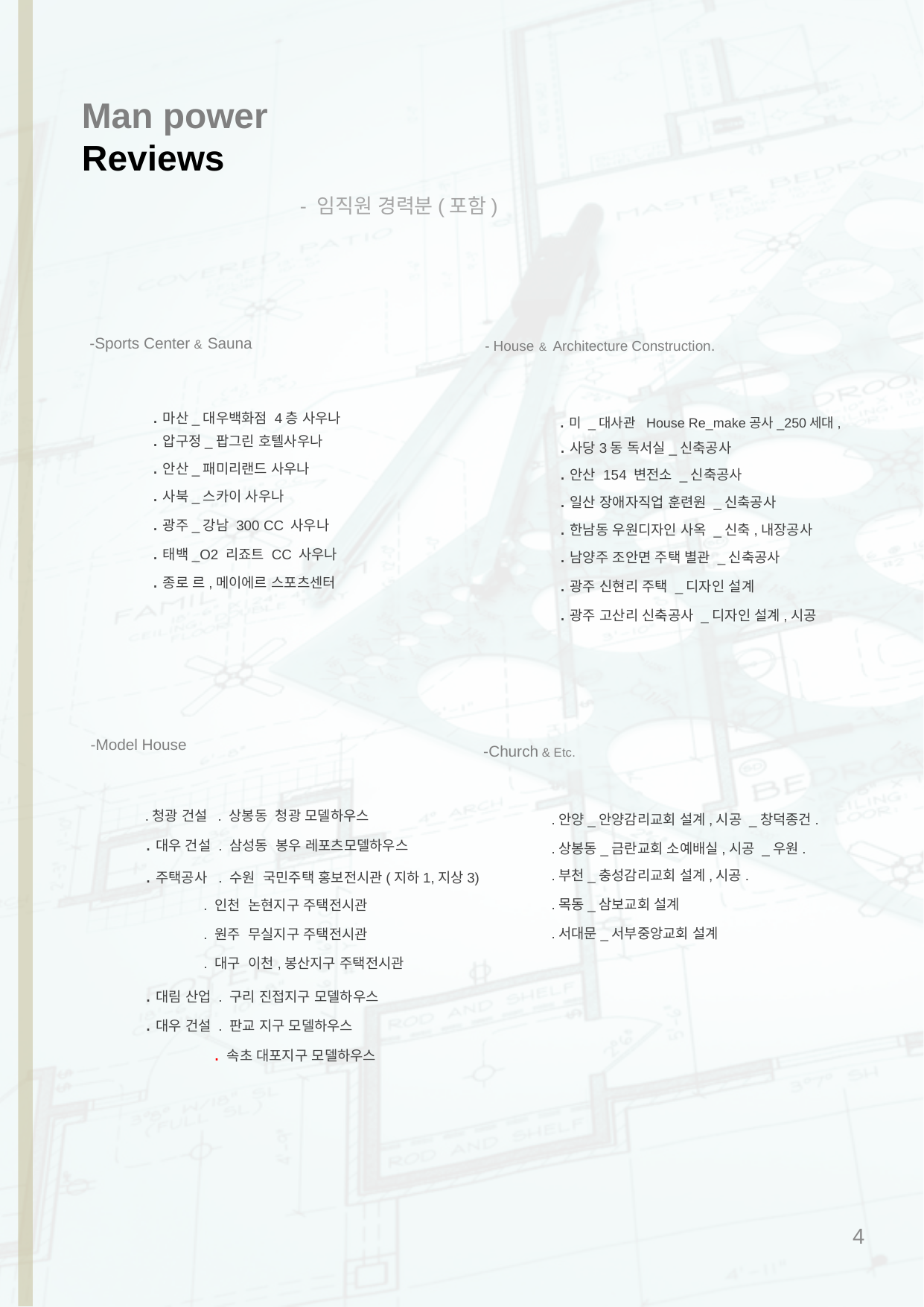

# Man power Reviews
- 임직원 경력분(포함)
- House &  Architecture Construction.

-Sports Center & Sauna

  .마산_대우백화점 4층 사우나

  .미 _대사관  House Re_make공사_250세대,
  .압구정_팝그린 호텔사우나

  .사당3동 독서실_신축공사
  .안산_패미리랜드 사우나

  .안산 154 변전소 _신축공사
  .사북_스카이 사우나

  .일산 장애자직업 훈련원 _신축공사
  .광주_강남 300 CC 사우나

  .한남동 우원디자인 사옥 _신축,내장공사
  .태백_O2 리죠트 CC 사우나

  .남양주 조안면 주택 별관 _신축공사
  .종로 르,메이에르 스포츠센터

  .광주 신현리 주택 _디자인 설계
  .광주 고산리 신축공사 _디자인 설계,시공
-Model House

-Church & Etc.

     .청광 건설 . 상봉동  청광 모델하우스

          .안양_안양감리교회 설계,시공 _창덕종건.

  .대우 건설 . 삼성동  봉우 레포츠모델하우스

          .상봉동_금란교회 소예배실,시공 _우원.

  .주택공사  . 수원  국민주택 홍보전시관(지하1,지상3)

          .부천_충성감리교회 설계,시공.

             . 인천  논현지구 주택전시관

          .목동_삼보교회 설계
             . 원주  무실지구 주택전시관

          .서대문_서부중앙교회 설계
             . 대구  이천,봉산지구 주택전시관

  .대림 산업 . 구리 진접지구 모델하우스

  .대우 건설 . 판교 지구 모델하우스

  . 속초 대포지구 모델하우스

4